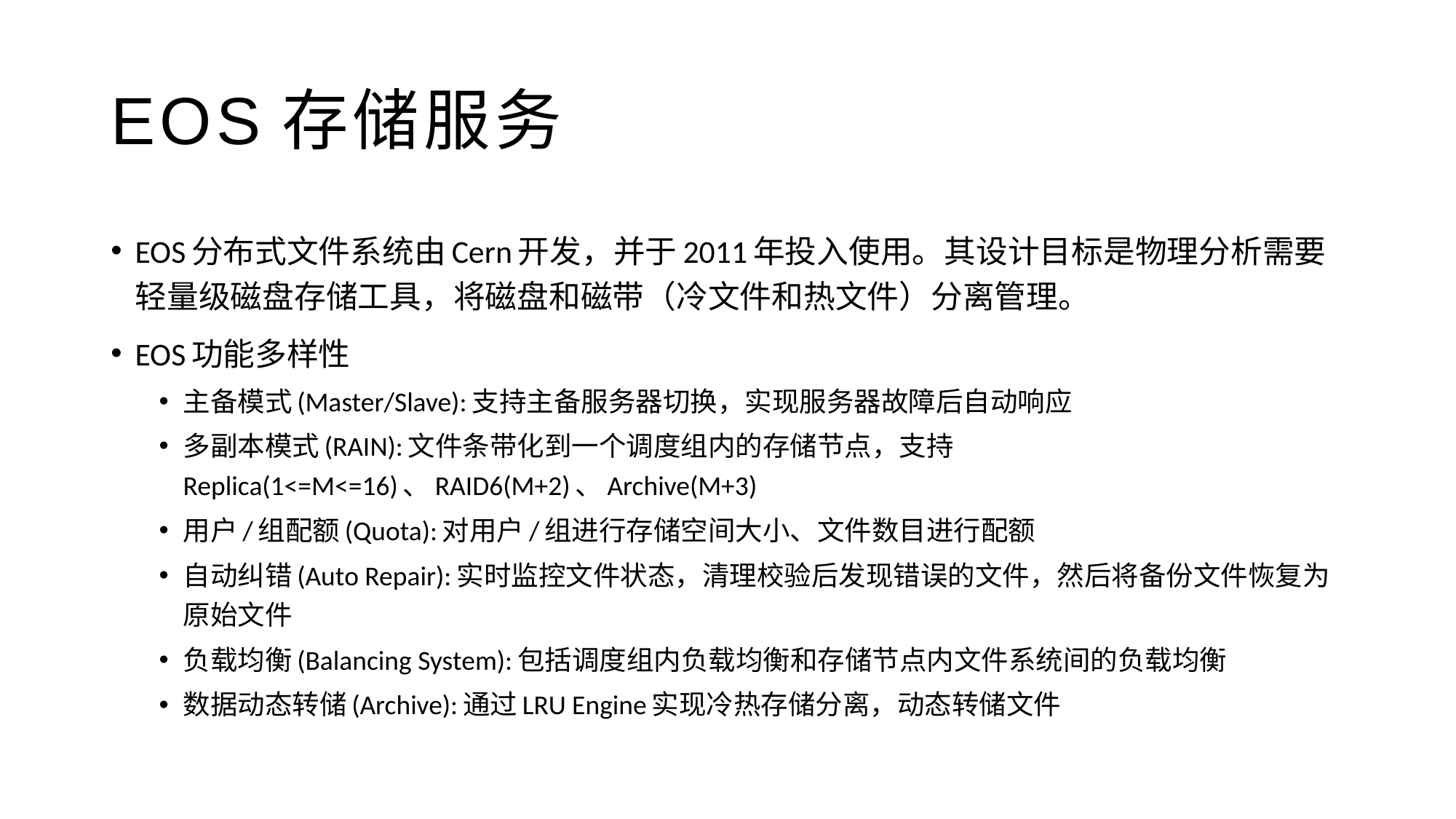

# EOS存储服务
EOS分布式文件系统由Cern开发，并于2011年投入使用。其设计目标是物理分析需要轻量级磁盘存储工具，将磁盘和磁带（冷文件和热文件）分离管理。
EOS功能多样性
主备模式(Master/Slave):支持主备服务器切换，实现服务器故障后自动响应
多副本模式(RAIN):文件条带化到一个调度组内的存储节点，支持Replica(1<=M<=16)、RAID6(M+2)、Archive(M+3)
用户/组配额(Quota):对用户/组进行存储空间大小、文件数目进行配额
自动纠错(Auto Repair):实时监控文件状态，清理校验后发现错误的文件，然后将备份文件恢复为原始文件
负载均衡(Balancing System):包括调度组内负载均衡和存储节点内文件系统间的负载均衡
数据动态转储(Archive):通过LRU Engine实现冷热存储分离，动态转储文件